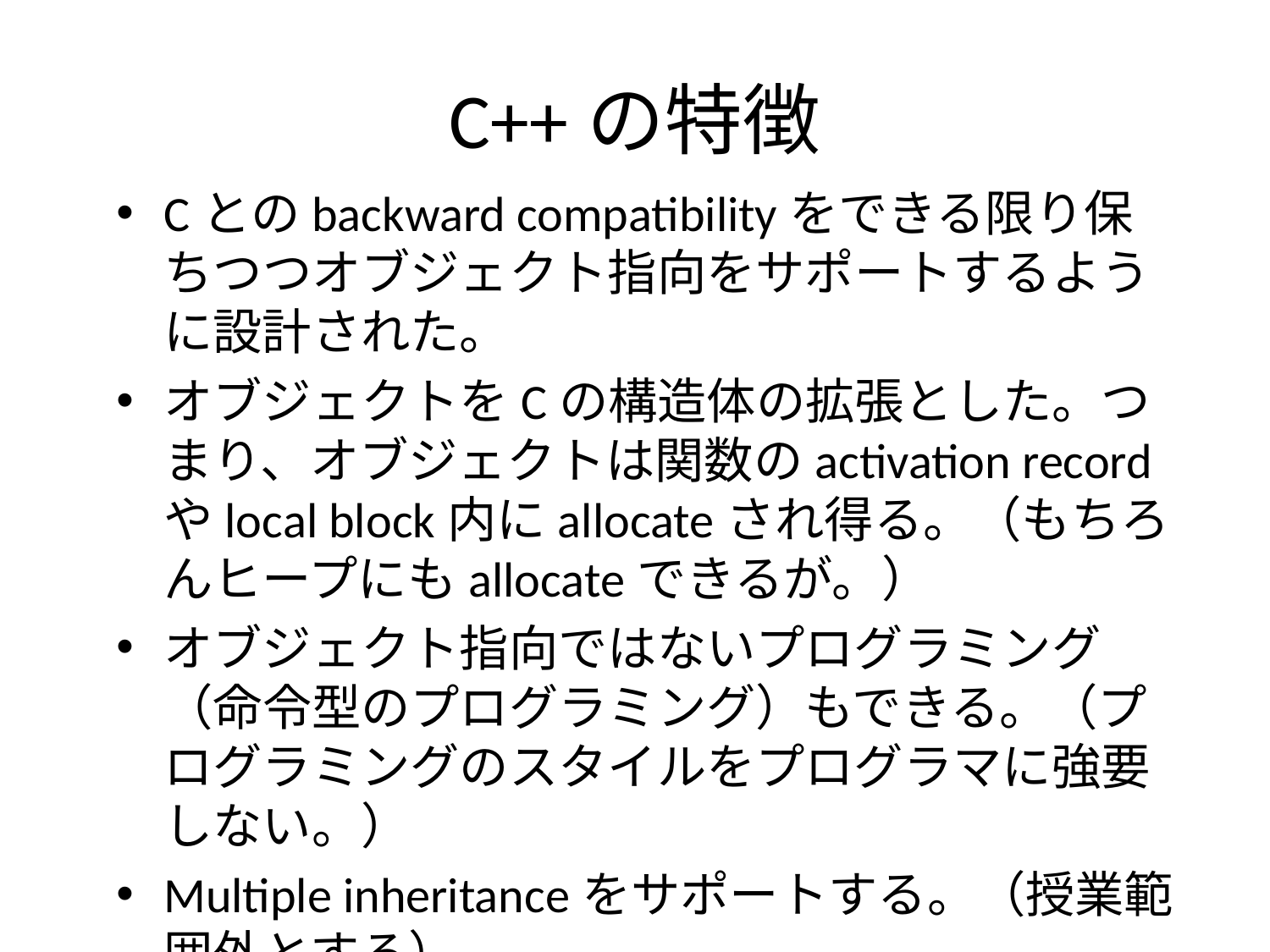

# C++の特徴
Cとのbackward compatibilityをできる限り保ちつつオブジェクト指向をサポートするように設計された。
オブジェクトをCの構造体の拡張とした。つまり、オブジェクトは関数のactivation recordやlocal block内にallocateされ得る。（もちろんヒープにもallocateできるが。）
オブジェクト指向ではないプログラミング（命令型のプログラミング）もできる。（プログラミングのスタイルをプログラマに強要しない。）
Multiple inheritanceをサポートする。（授業範囲外とする）